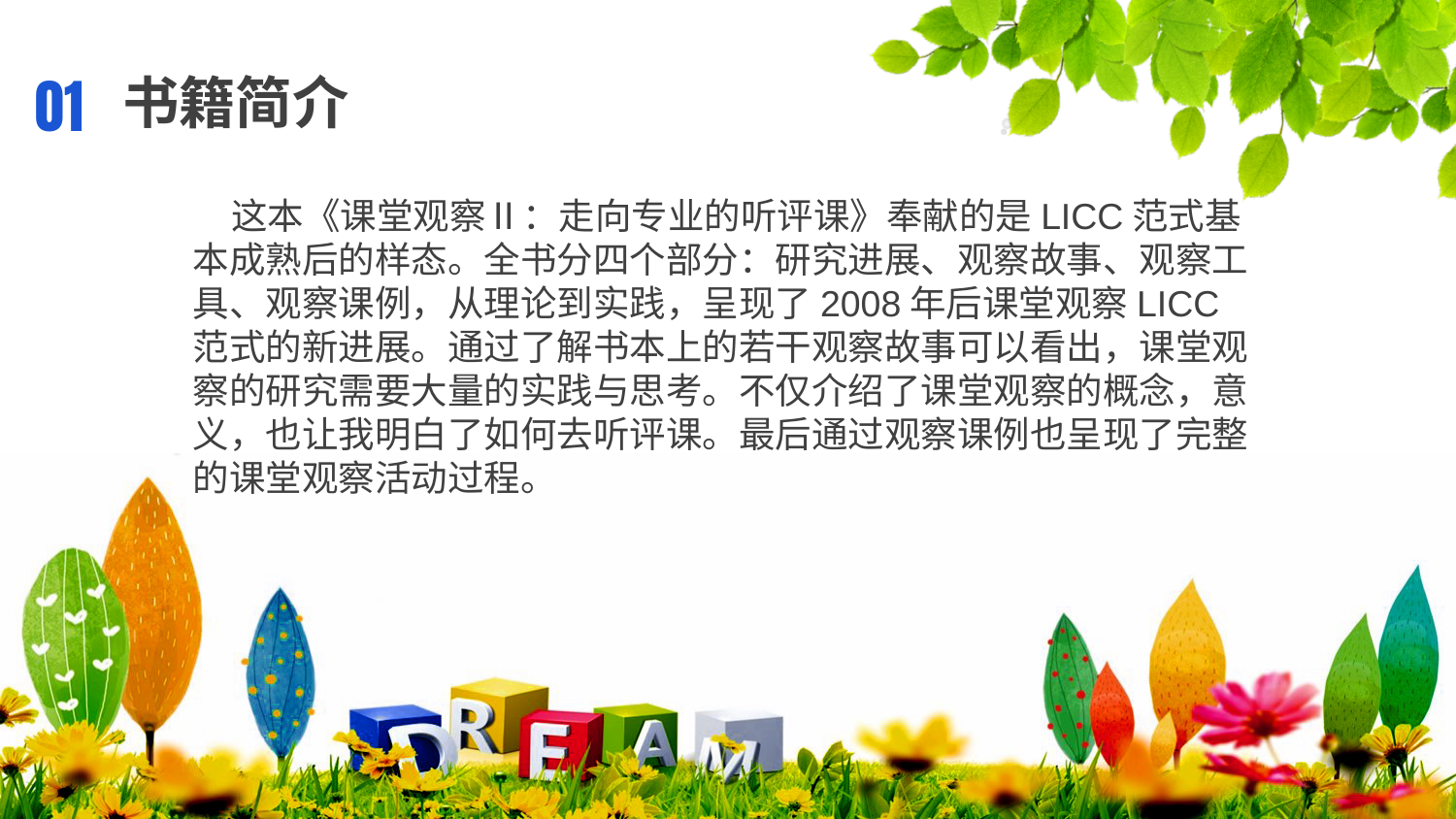

01
书籍简介
     这本《课堂观察Ⅱ：走向专业的听评课》奉献的是LICC范式基本成熟后的样态。全书分四个部分：研究进展、观察故事、观察工具、观察课例，从理论到实践，呈现了2008年后课堂观察LICC范式的新进展。通过了解书本上的若干观察故事可以看出，课堂观察的研究需要大量的实践与思考。不仅介绍了课堂观察的概念，意义，也让我明白了如何去听评课。最后通过观察课例也呈现了完整的课堂观察活动过程。